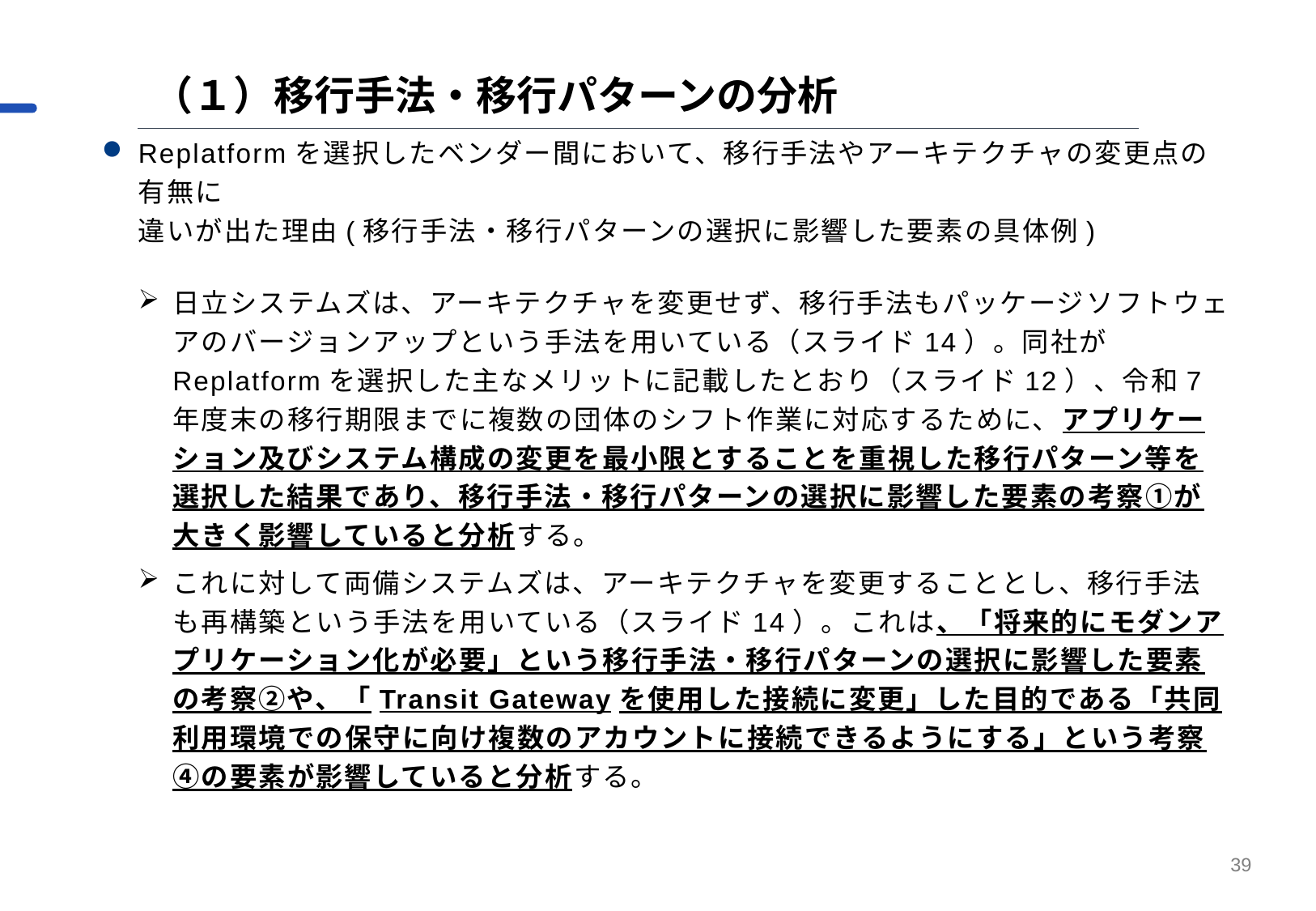

（１）移行手法・移行パターンの分析
Replatformを選択したベンダー間において、移行手法やアーキテクチャの変更点の有無に
違いが出た理由(移行手法・移行パターンの選択に影響した要素の具体例)

日立システムズは、アーキテクチャを変更せず、移行手法もパッケージソフトウェアのバージョンアップという手法を用いている（スライド14）。同社がReplatformを選択した主なメリットに記載したとおり（スライド12）、令和7年度末の移行期限までに複数の団体のシフト作業に対応するために、アプリケーション及びシステム構成の変更を最小限とすることを重視した移行パターン等を選択した結果であり、移行手法・移行パターンの選択に影響した要素の考察①が大きく影響していると分析する。
これに対して両備システムズは、アーキテクチャを変更することとし、移行手法も再構築という手法を用いている（スライド14）。これは、「将来的にモダンアプリケーション化が必要」という移行手法・移行パターンの選択に影響した要素の考察②や、「Transit Gatewayを使用した接続に変更」した目的である「共同利用環境での保守に向け複数のアカウントに接続できるようにする」という考察④の要素が影響していると分析する。

39